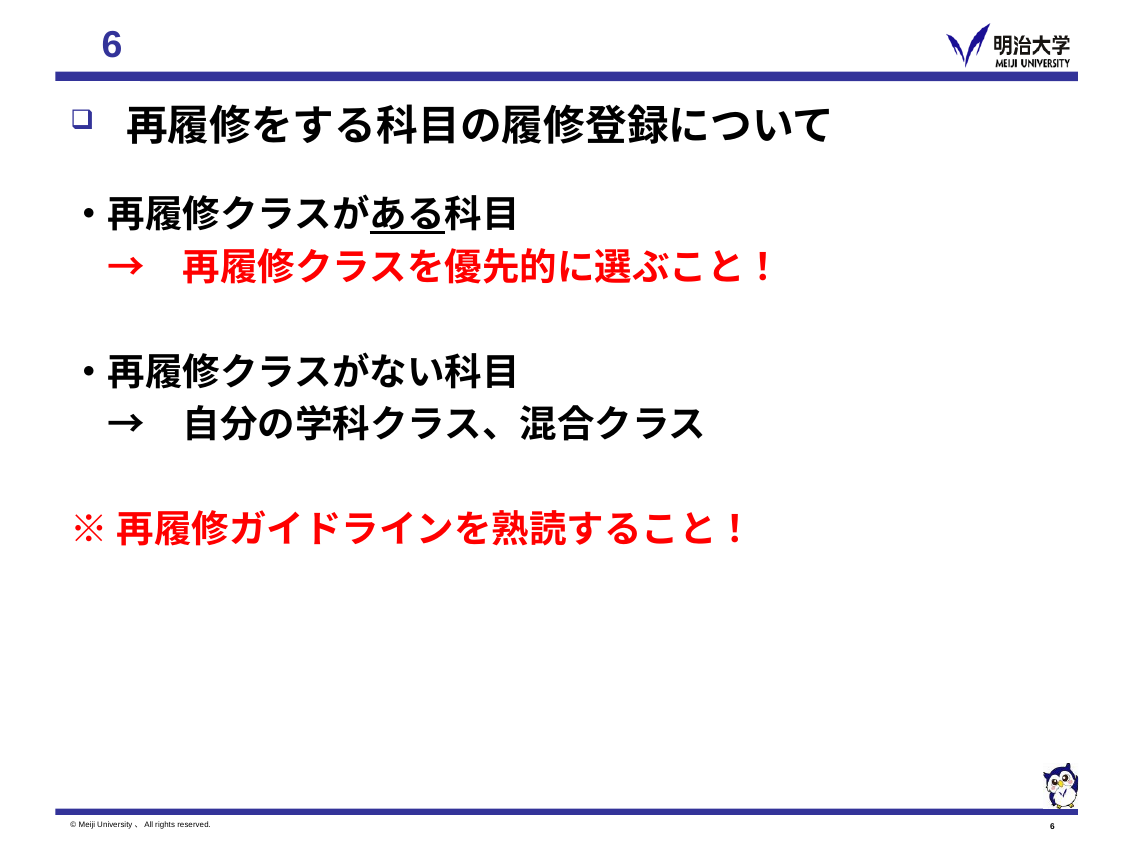

再履修をする科目の履修登録について

・再履修クラスがある科目
　→　再履修クラスを優先的に選ぶこと！

・再履修クラスがない科目
　→　自分の学科クラス、混合クラス

※再履修ガイドラインを熟読すること！

© Meiji University、All rights reserved.
6